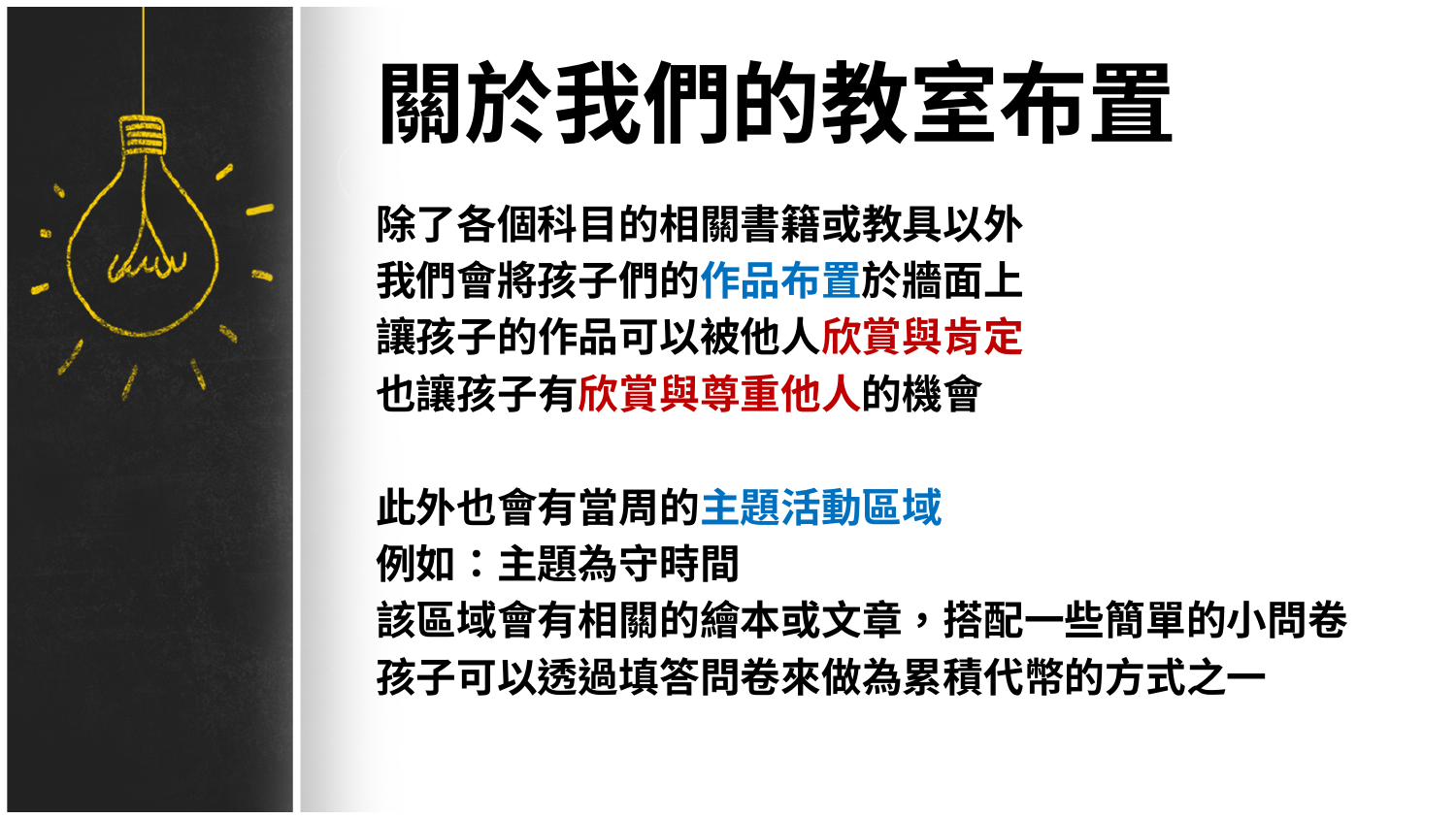

# 關於我們的教室布置
除了各個科目的相關書籍或教具以外
我們會將孩子們的作品布置於牆面上
讓孩子的作品可以被他人欣賞與肯定
也讓孩子有欣賞與尊重他人的機會

此外也會有當周的主題活動區域
例如：主題為守時間
該區域會有相關的繪本或文章，搭配一些簡單的小問卷
孩子可以透過填答問卷來做為累積代幣的方式之一